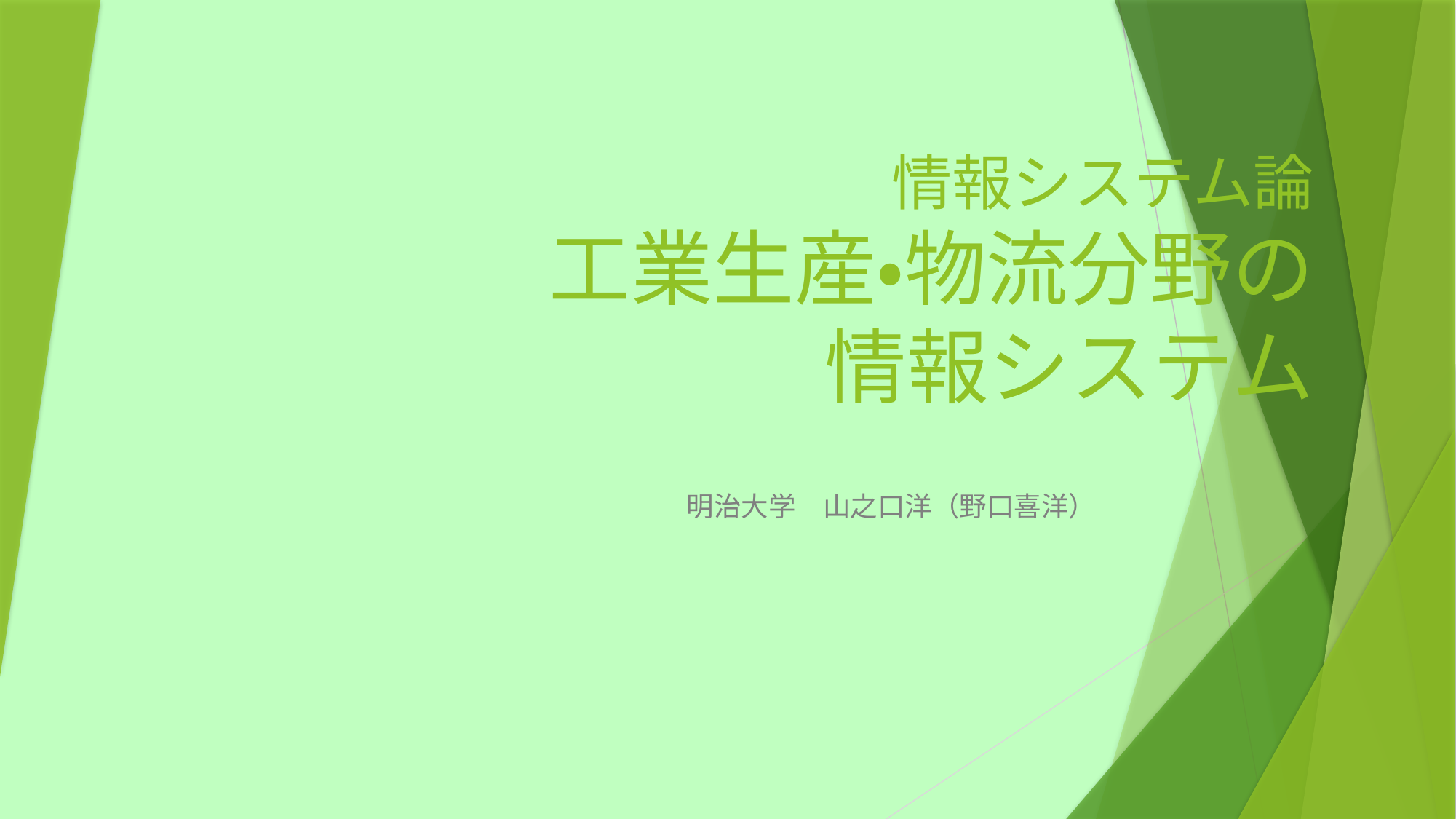

# 情報システム論 工業生産・物流分野の 情報システム
明治大学　山之口洋（野口喜洋）